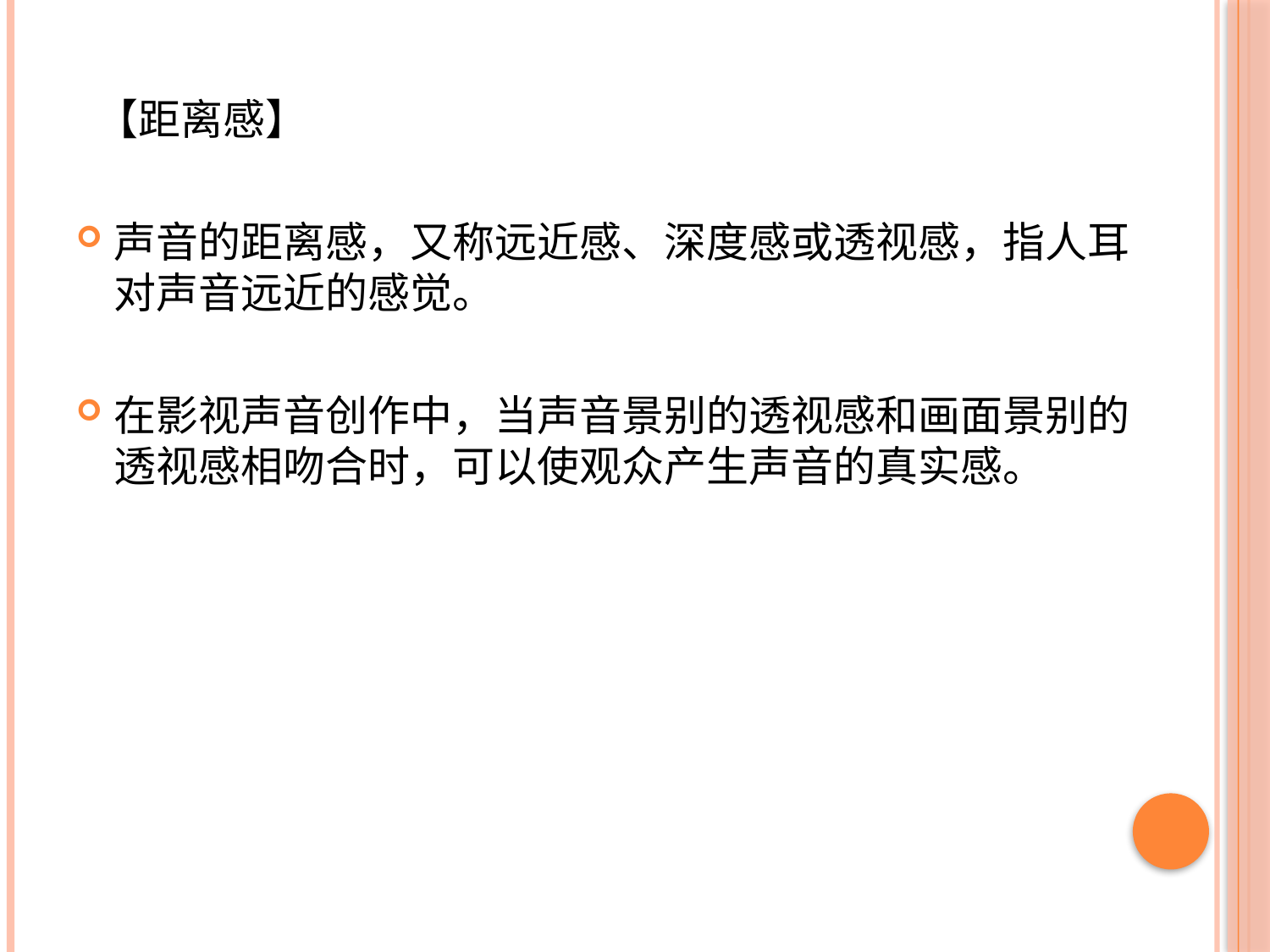

#
 【距离感】

声音的距离感，又称远近感、深度感或透视感，指人耳对声音远近的感觉。

在影视声音创作中，当声音景别的透视感和画面景别的透视感相吻合时，可以使观众产生声音的真实感。